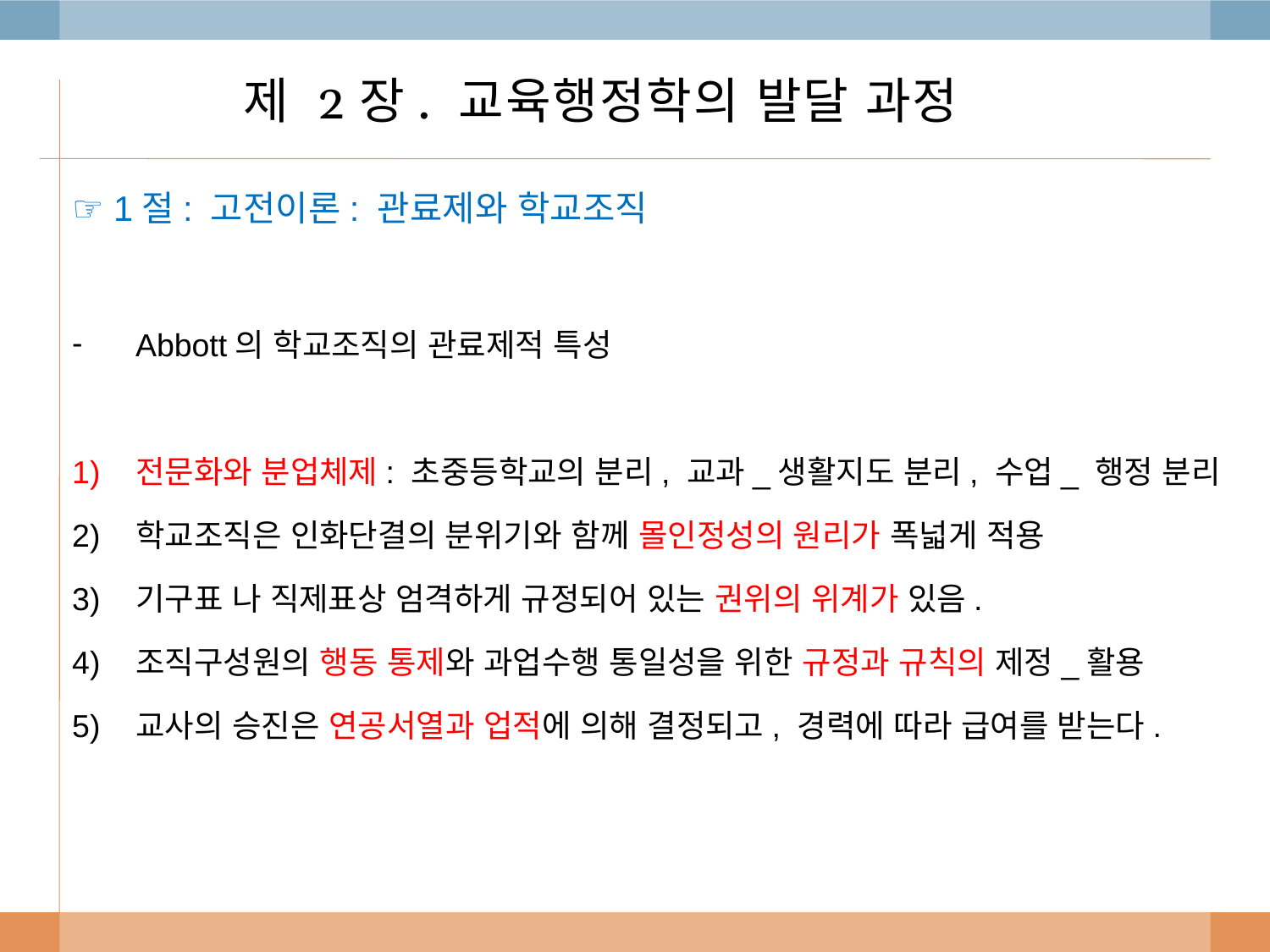

# 제 2장. 교육행정학의 발달 과정
☞ 1절: 고전이론: 관료제와 학교조직

Abbott의 학교조직의 관료제적 특성

전문화와 분업체제: 초중등학교의 분리, 교과_생활지도 분리, 수업_ 행정 분리
학교조직은 인화단결의 분위기와 함께 몰인정성의 원리가 폭넓게 적용
기구표 나 직제표상 엄격하게 규정되어 있는 권위의 위계가 있음.
조직구성원의 행동 통제와 과업수행 통일성을 위한 규정과 규칙의 제정_활용
교사의 승진은 연공서열과 업적에 의해 결정되고, 경력에 따라 급여를 받는다.